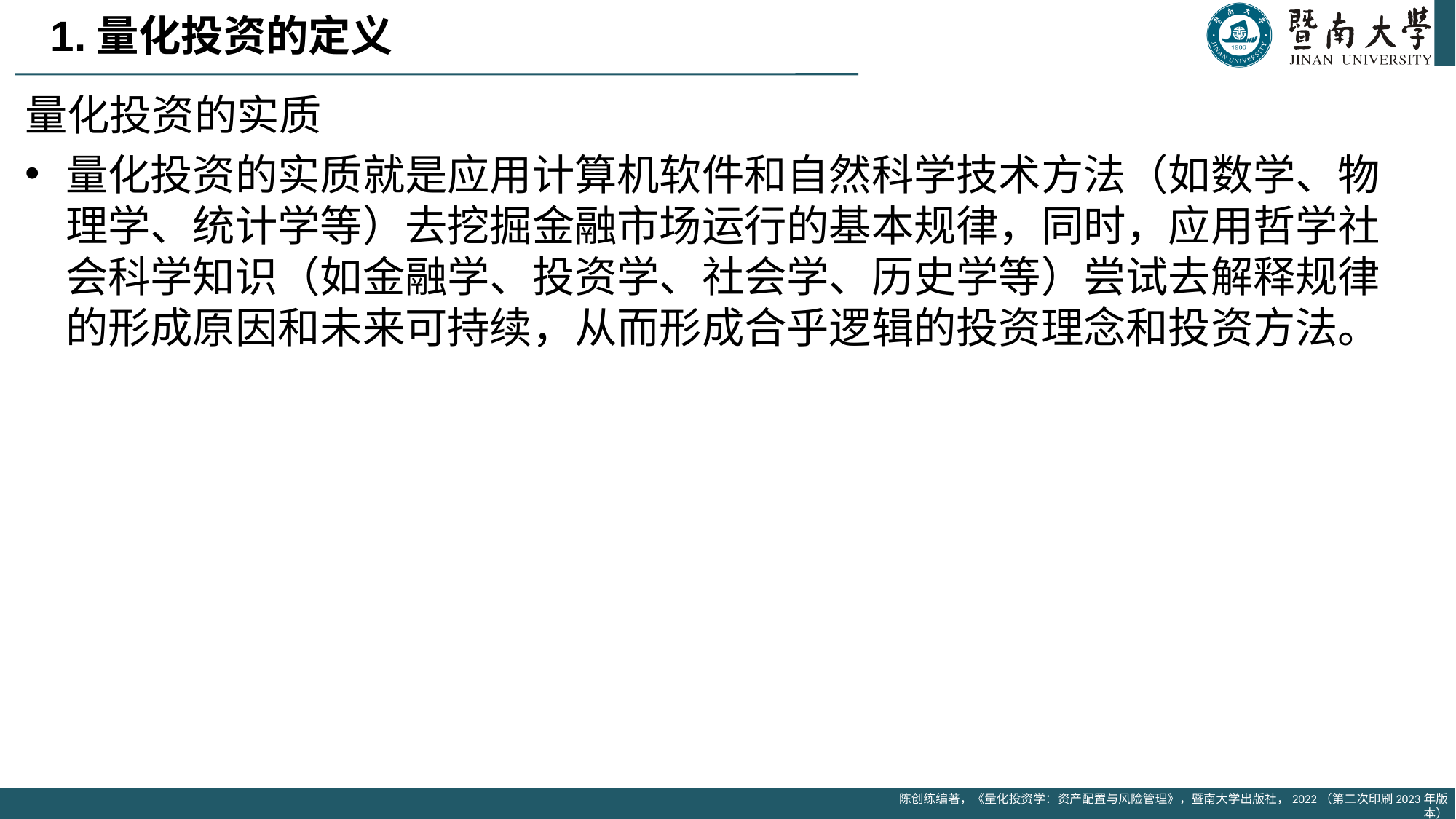

# 1.量化投资的定义
量化投资的实质
量化投资的实质就是应用计算机软件和自然科学技术方法（如数学、物理学、统计学等）去挖掘金融市场运行的基本规律，同时，应用哲学社会科学知识（如金融学、投资学、社会学、历史学等）尝试去解释规律的形成原因和未来可持续，从而形成合乎逻辑的投资理念和投资方法。